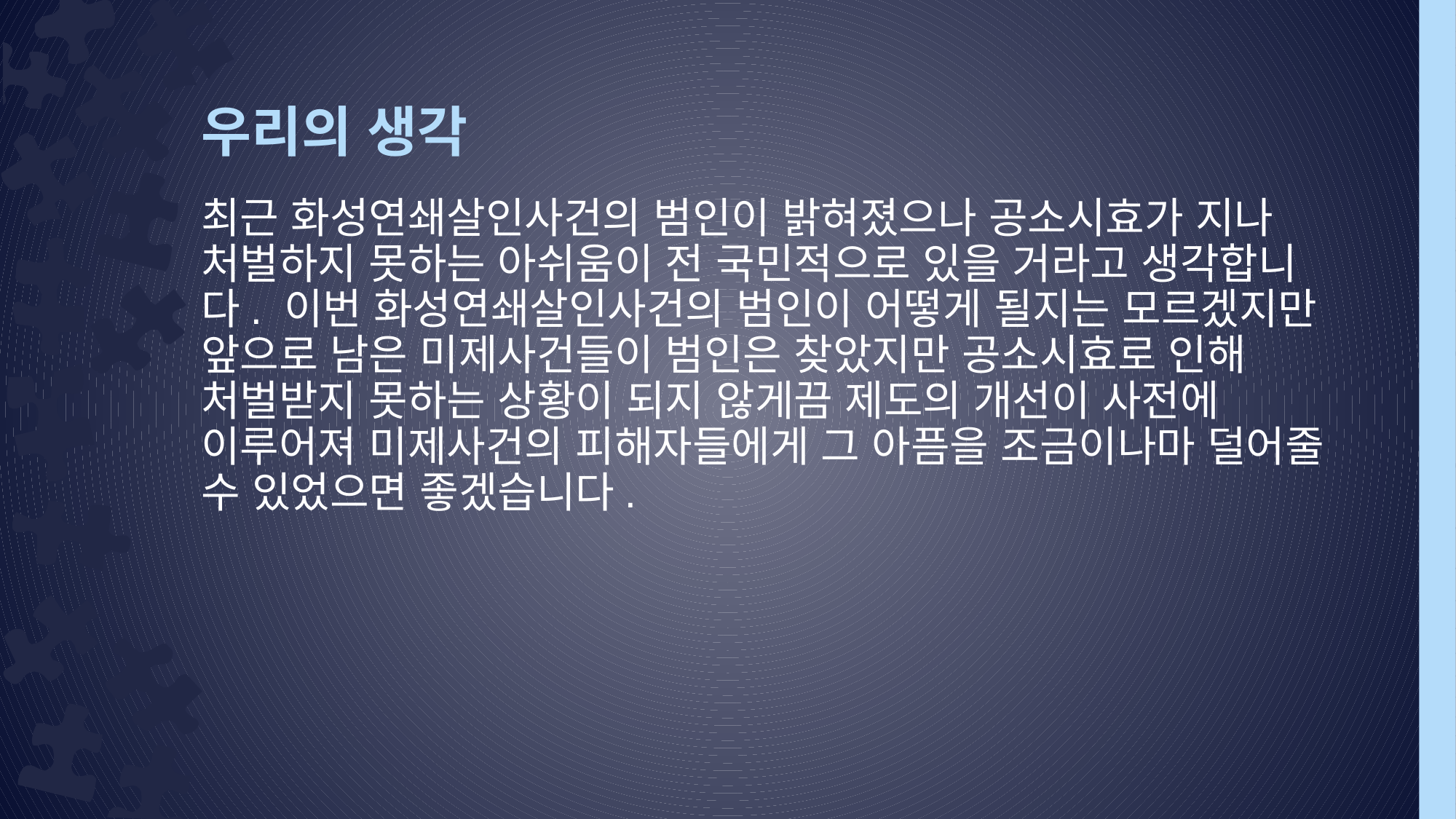

# 우리의 생각
최근 화성연쇄살인사건의 범인이 밝혀졌으나 공소시효가 지나 처벌하지 못하는 아쉬움이 전 국민적으로 있을 거라고 생각합니다. 이번 화성연쇄살인사건의 범인이 어떻게 될지는 모르겠지만 앞으로 남은 미제사건들이 범인은 찾았지만 공소시효로 인해 처벌받지 못하는 상황이 되지 않게끔 제도의 개선이 사전에 이루어져 미제사건의 피해자들에게 그 아픔을 조금이나마 덜어줄 수 있었으면 좋겠습니다.